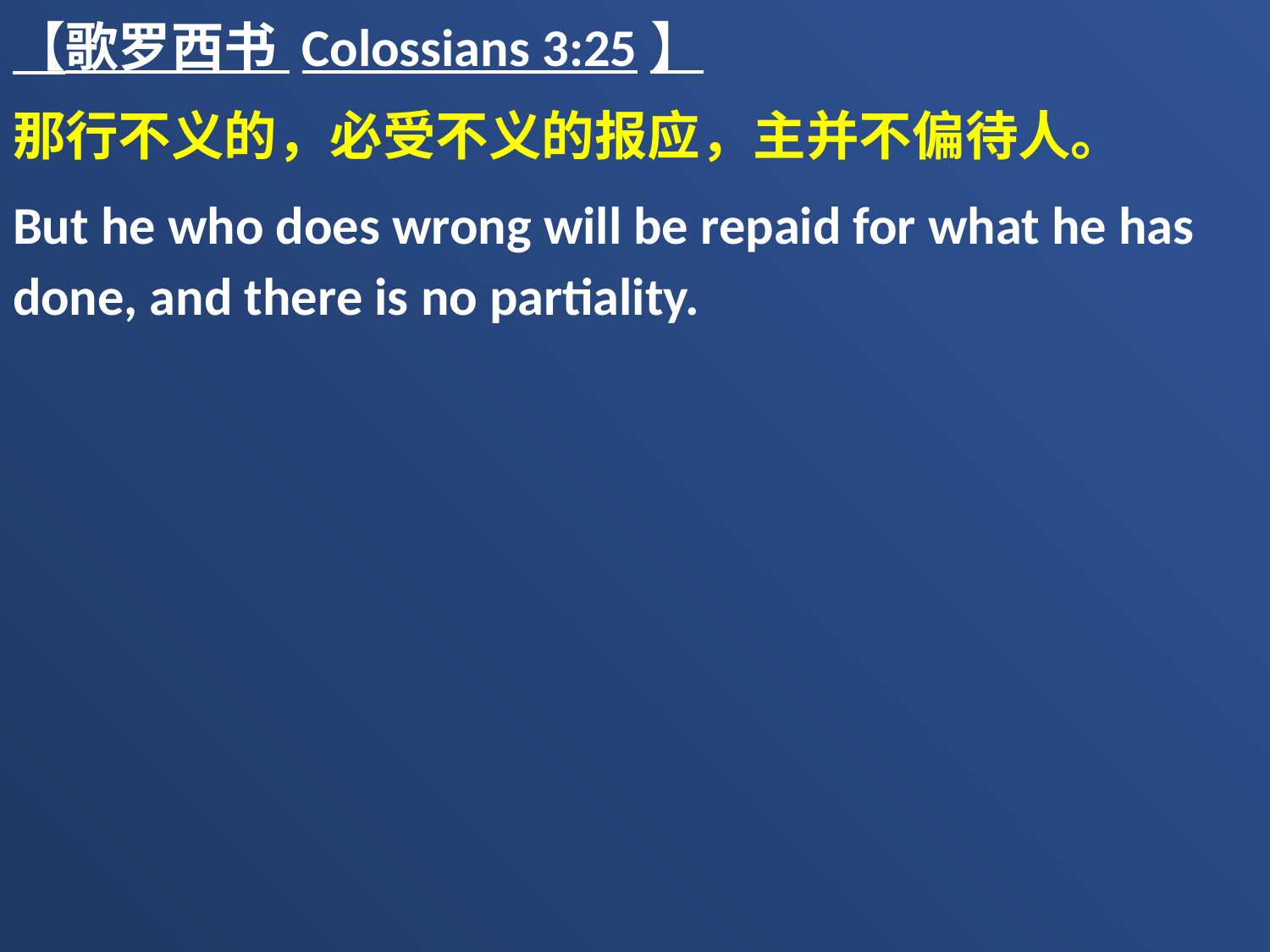

【歌罗西书 Colossians 3:25】
那行不义的，必受不义的报应，主并不偏待人。
But he who does wrong will be repaid for what he has done, and there is no partiality.